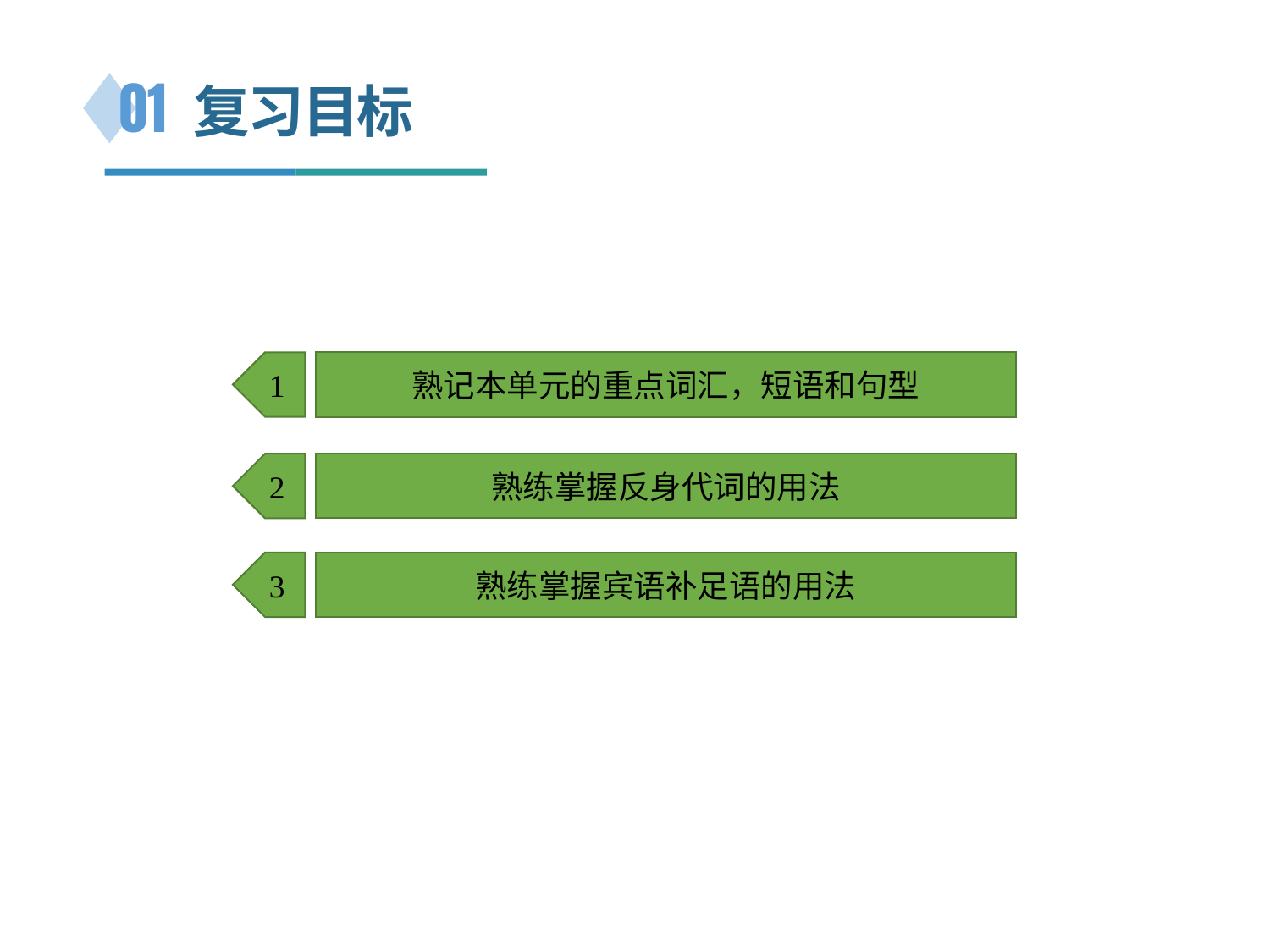

复习目标
01

1

熟记本单元的重点词汇，短语和句型

2
熟练掌握反身代词的用法
3
熟练掌握宾语补足语的用法